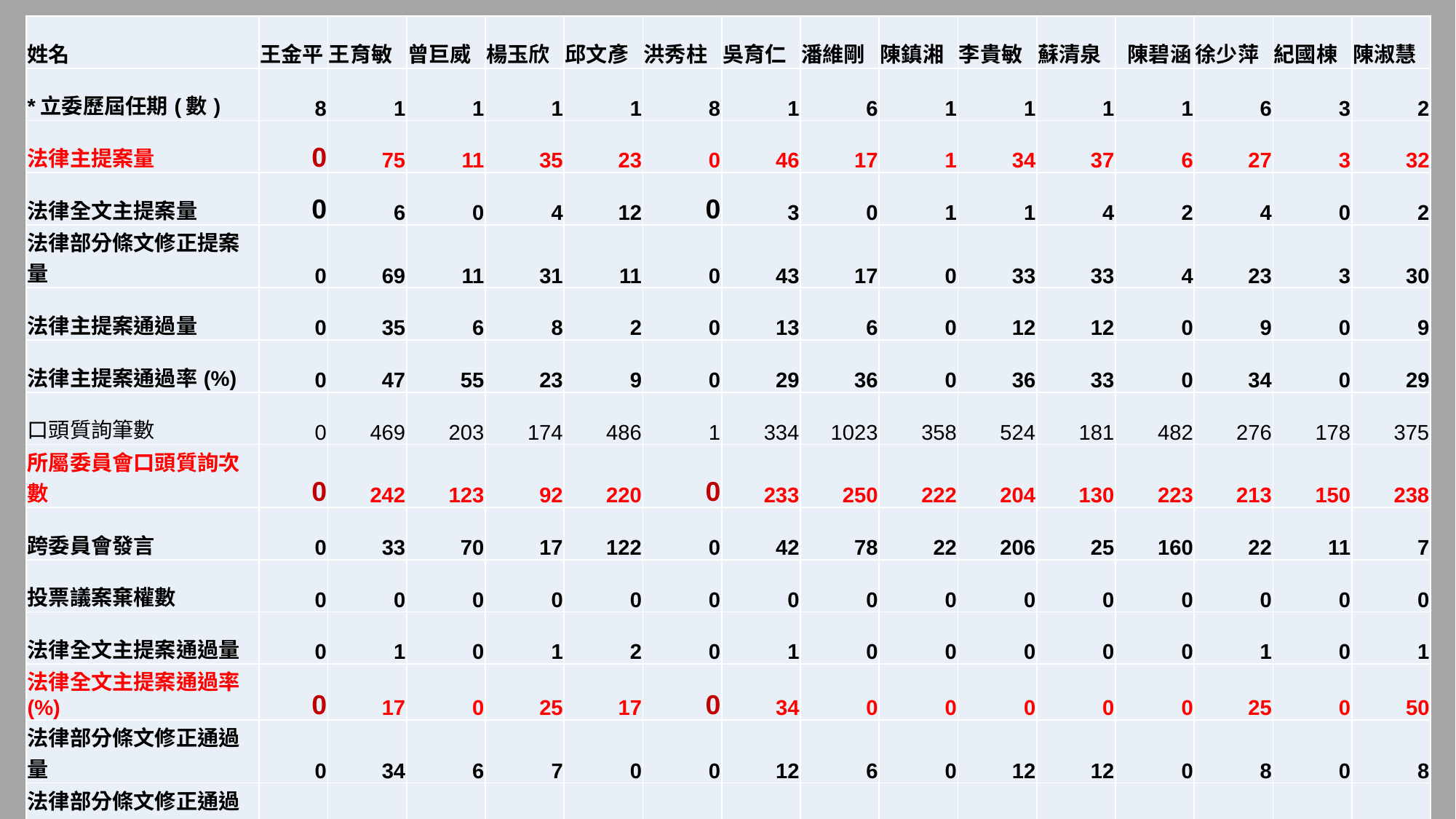

| 姓名 | 王金平 | 王育敏 | 曾巨威 | 楊玉欣 | 邱文彥 | 洪秀柱 | 吳育仁 | 潘維剛 | 陳鎮湘 | 李貴敏 | 蘇清泉 | 陳碧涵 | 徐少萍 | 紀國棟 | 陳淑慧 |
| --- | --- | --- | --- | --- | --- | --- | --- | --- | --- | --- | --- | --- | --- | --- | --- |
| \*立委歷屆任期(數) | 8 | 1 | 1 | 1 | 1 | 8 | 1 | 6 | 1 | 1 | 1 | 1 | 6 | 3 | 2 |
| 法律主提案量 | 0 | 75 | 11 | 35 | 23 | 0 | 46 | 17 | 1 | 34 | 37 | 6 | 27 | 3 | 32 |
| 法律全文主提案量 | 0 | 6 | 0 | 4 | 12 | 0 | 3 | 0 | 1 | 1 | 4 | 2 | 4 | 0 | 2 |
| 法律部分條文修正提案量 | 0 | 69 | 11 | 31 | 11 | 0 | 43 | 17 | 0 | 33 | 33 | 4 | 23 | 3 | 30 |
| 法律主提案通過量 | 0 | 35 | 6 | 8 | 2 | 0 | 13 | 6 | 0 | 12 | 12 | 0 | 9 | 0 | 9 |
| 法律主提案通過率(%) | 0 | 47 | 55 | 23 | 9 | 0 | 29 | 36 | 0 | 36 | 33 | 0 | 34 | 0 | 29 |
| 口頭質詢筆數 | 0 | 469 | 203 | 174 | 486 | 1 | 334 | 1023 | 358 | 524 | 181 | 482 | 276 | 178 | 375 |
| 所屬委員會口頭質詢次數 | 0 | 242 | 123 | 92 | 220 | 0 | 233 | 250 | 222 | 204 | 130 | 223 | 213 | 150 | 238 |
| 跨委員會發言 | 0 | 33 | 70 | 17 | 122 | 0 | 42 | 78 | 22 | 206 | 25 | 160 | 22 | 11 | 7 |
| 投票議案棄權數 | 0 | 0 | 0 | 0 | 0 | 0 | 0 | 0 | 0 | 0 | 0 | 0 | 0 | 0 | 0 |
| 法律全文主提案通過量 | 0 | 1 | 0 | 1 | 2 | 0 | 1 | 0 | 0 | 0 | 0 | 0 | 1 | 0 | 1 |
| 法律全文主提案通過率(%) | 0 | 17 | 0 | 25 | 17 | 0 | 34 | 0 | 0 | 0 | 0 | 0 | 25 | 0 | 50 |
| 法律部分條文修正通過量 | 0 | 34 | 6 | 7 | 0 | 0 | 12 | 6 | 0 | 12 | 12 | 0 | 8 | 0 | 8 |
| 法律部分條文修正通過率(%) | 0 | 50 | 55 | 23 | 0 | 0 | 28 | 36 | 0 | 37 | 37 | 0 | 35 | 0 | 27 |